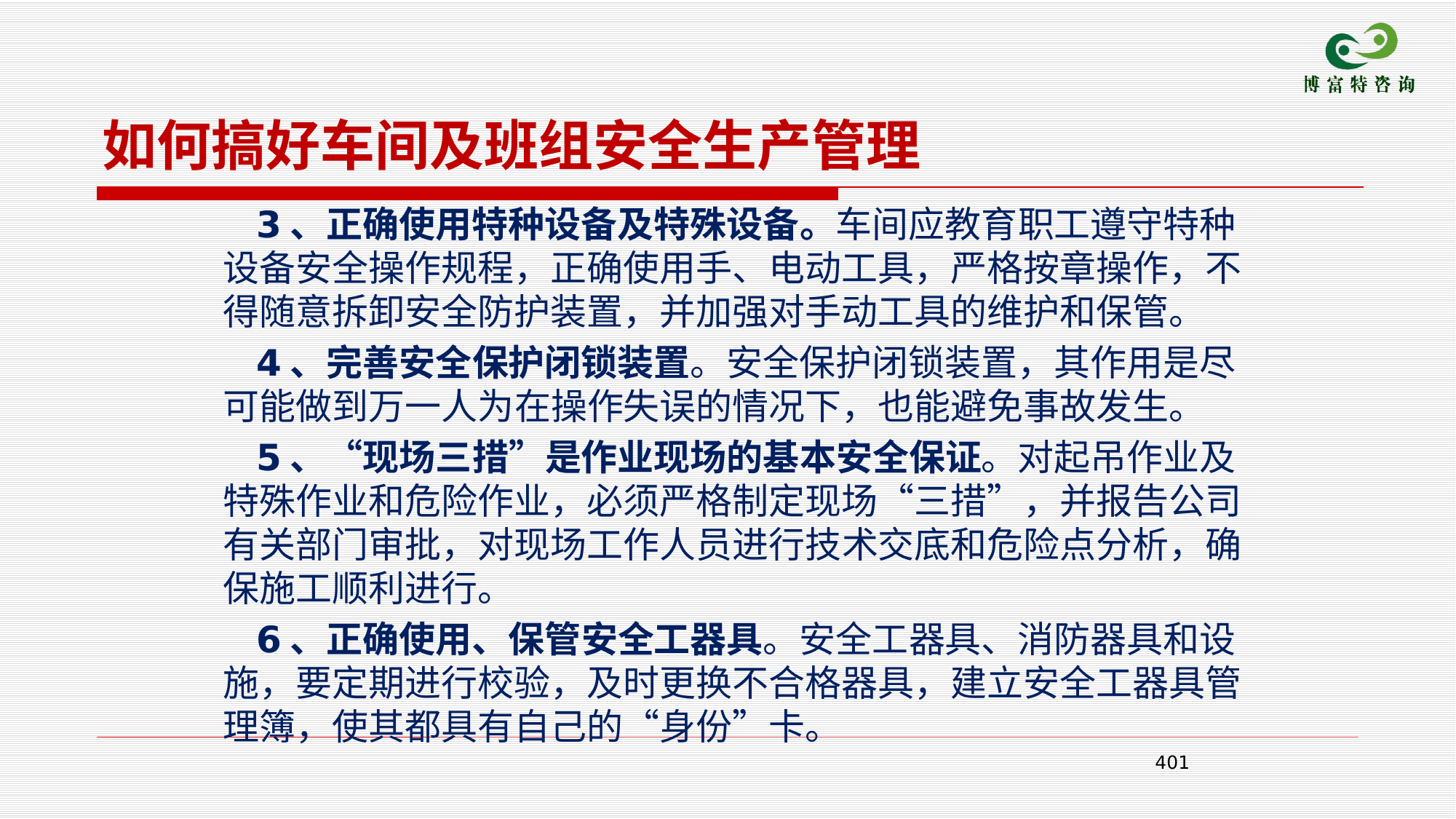

如何搞好车间及班组安全生产管理
       3、正确使用特种设备及特殊设备。车间应教育职工遵守特种设备安全操作规程，正确使用手、电动工具，严格按章操作，不得随意拆卸安全防护装置，并加强对手动工具的维护和保管。
       4、完善安全保护闭锁装置。安全保护闭锁装置，其作用是尽可能做到万一人为在操作失误的情况下，也能避免事故发生。
       5、“现场三措”是作业现场的基本安全保证。对起吊作业及特殊作业和危险作业，必须严格制定现场“三措”，并报告公司有关部门审批，对现场工作人员进行技术交底和危险点分析，确保施工顺利进行。
       6、正确使用、保管安全工器具。安全工器具、消防器具和设施，要定期进行校验，及时更换不合格器具，建立安全工器具管理簿，使其都具有自己的“身份”卡。

401